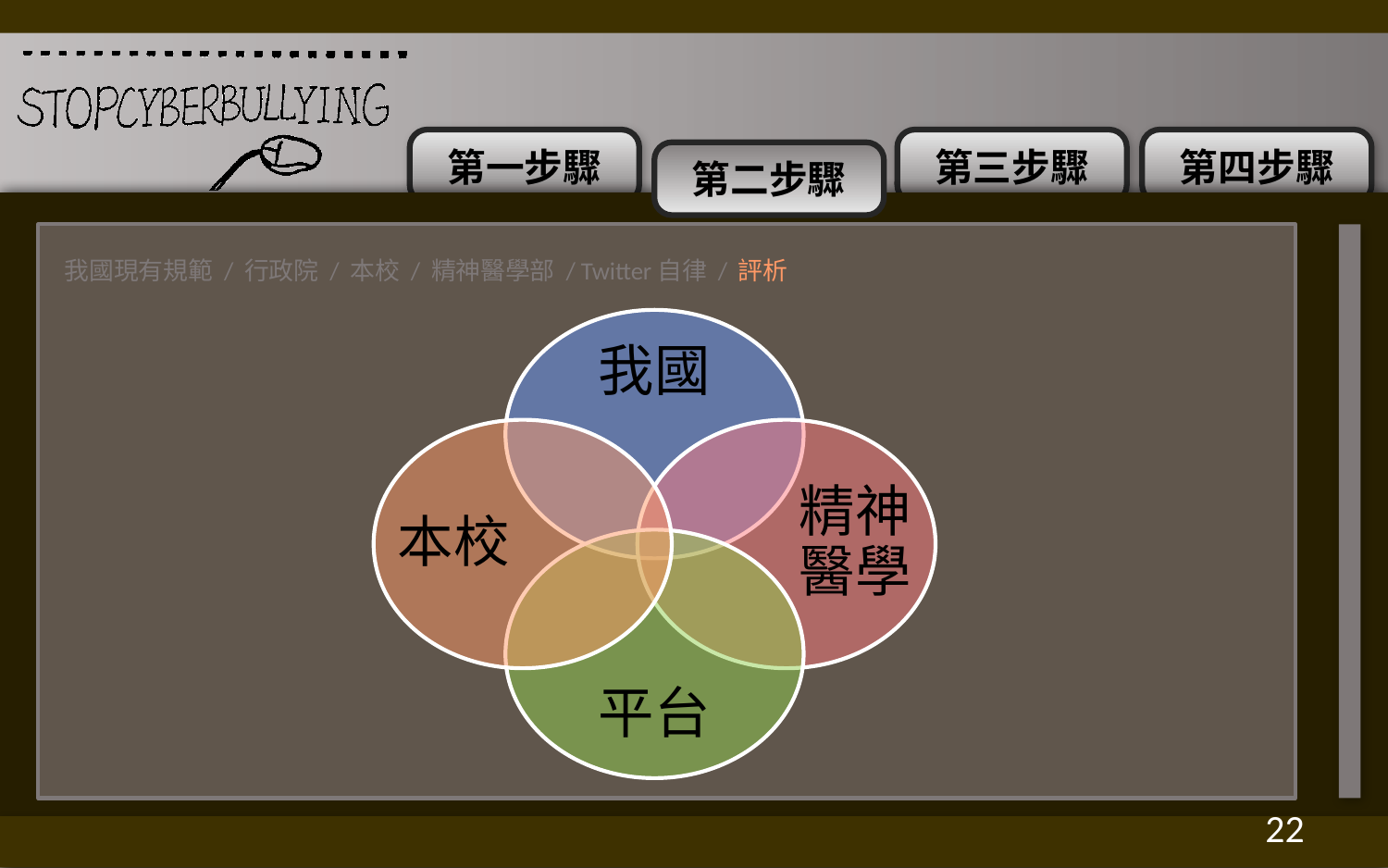

我國現有規範 / 行政院 / 本校 / 精神醫學部 / Twitter自律 / 評析
我國
本校
精神醫學
平台
22